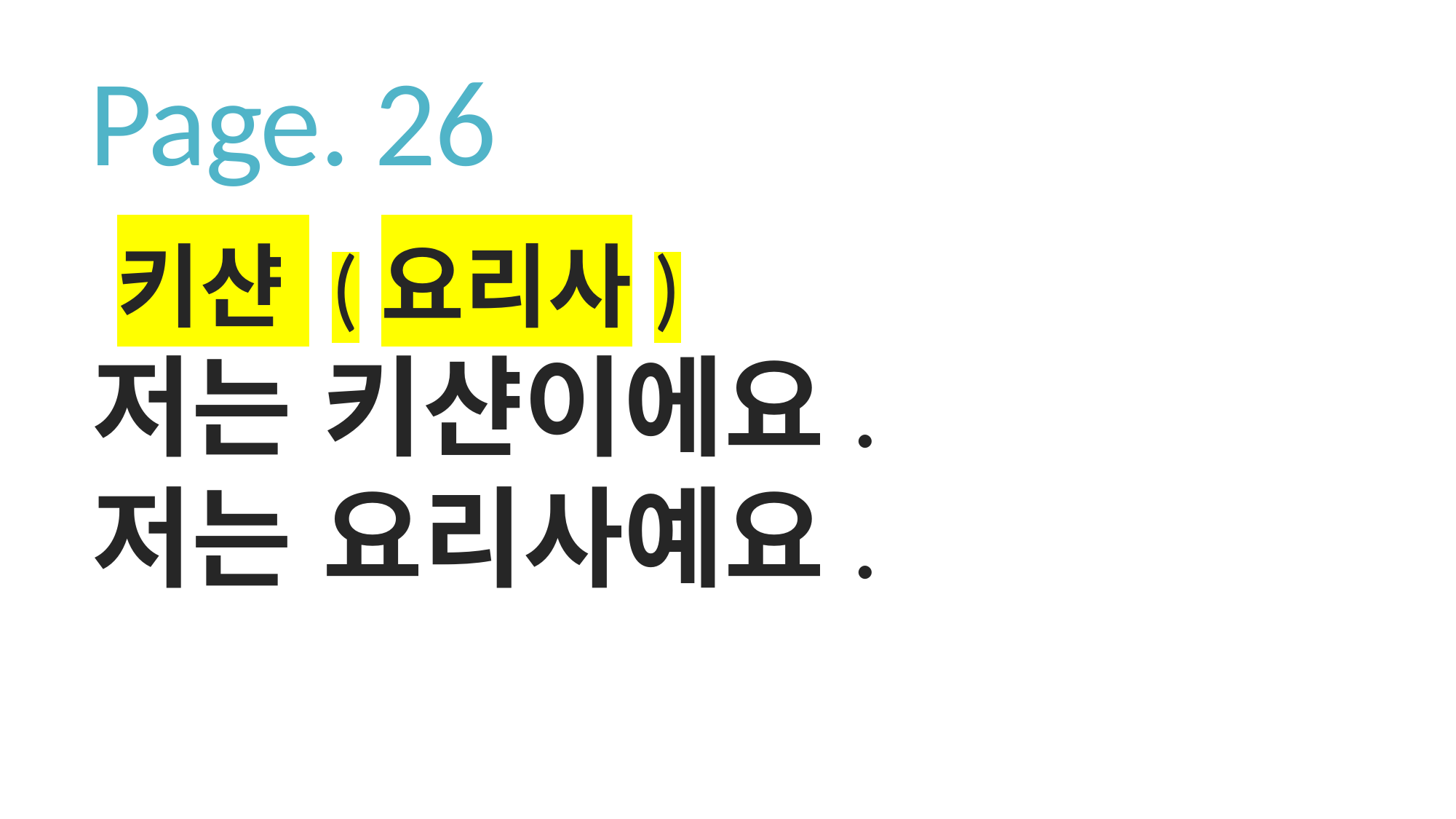

# Page. 26
키샨 (요리사)
저는 키샨이에요.
저는 요리사예요.